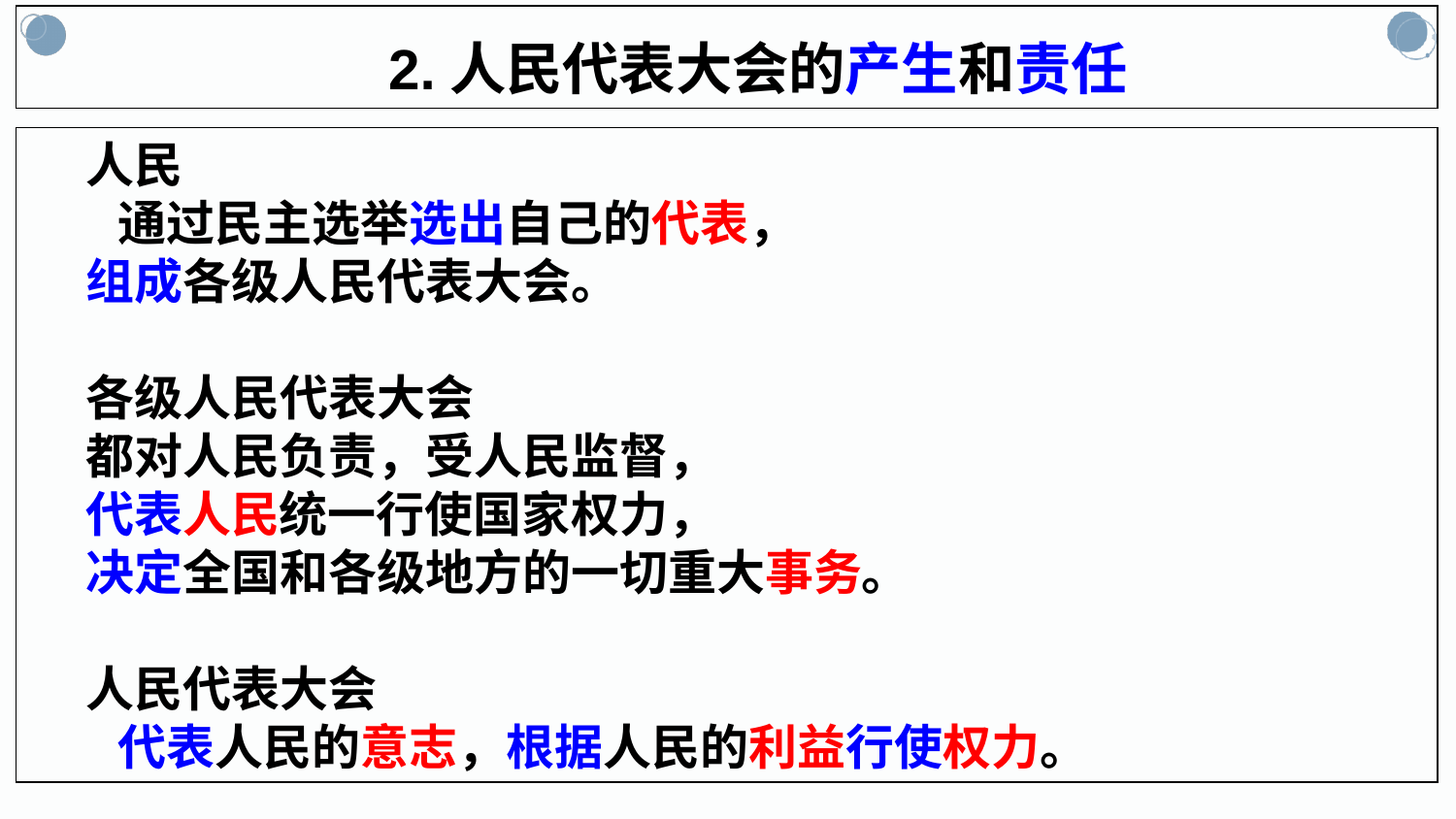

2.人民代表大会的产生和责任
    人民
       通过民主选举选出自己的代表，
    组成各级人民代表大会。

    各级人民代表大会
    都对人民负责，受人民监督，
    代表人民统一行使国家权力，
    决定全国和各级地方的一切重大事务。

    人民代表大会
       代表人民的意志，根据人民的利益行使权力。